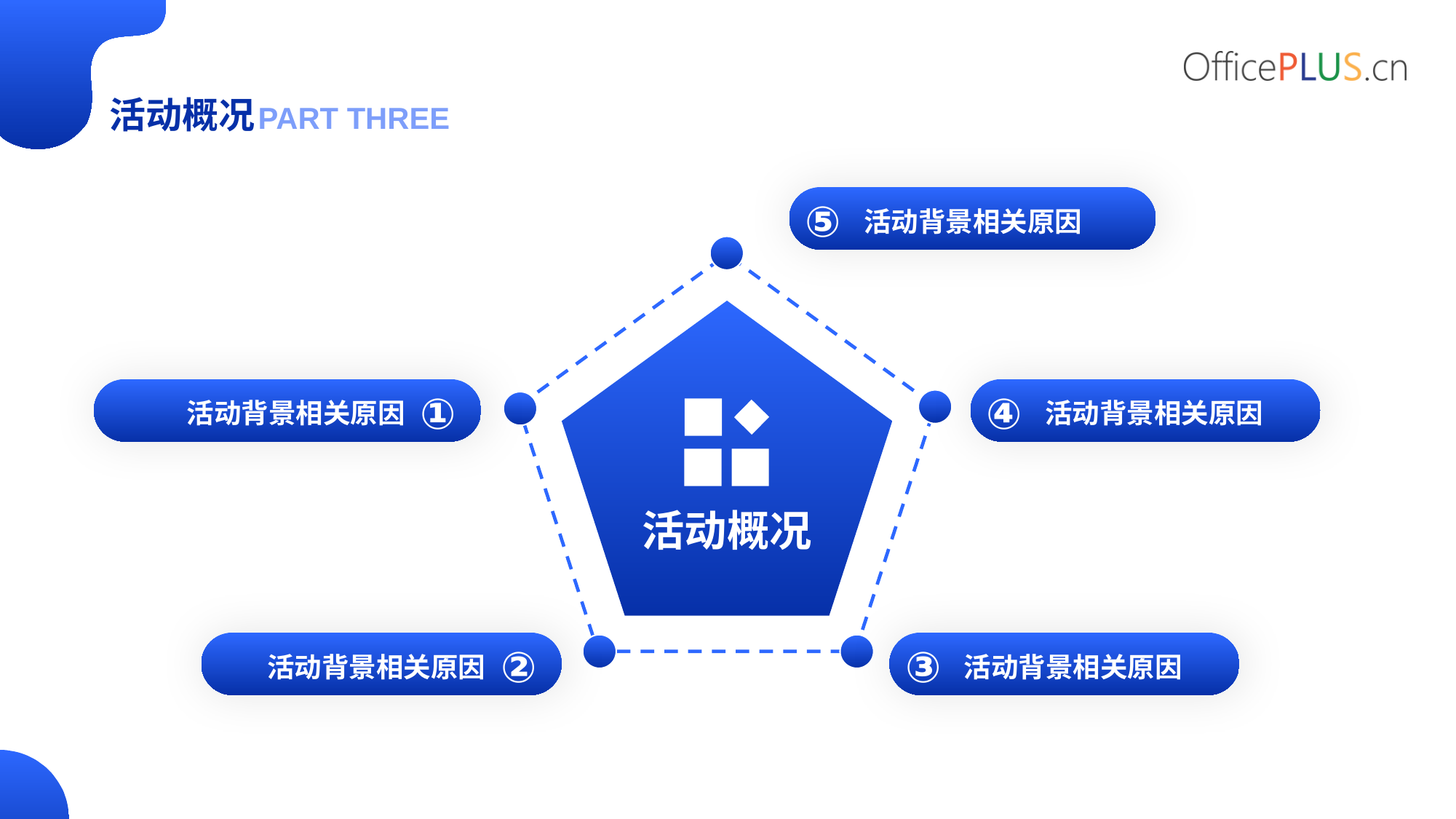

活动概况
PART THREE
⑤

活动背景相关原因

活动概况

①

活动背景相关原因
④

活动背景相关原因
②

活动背景相关原因
③

活动背景相关原因